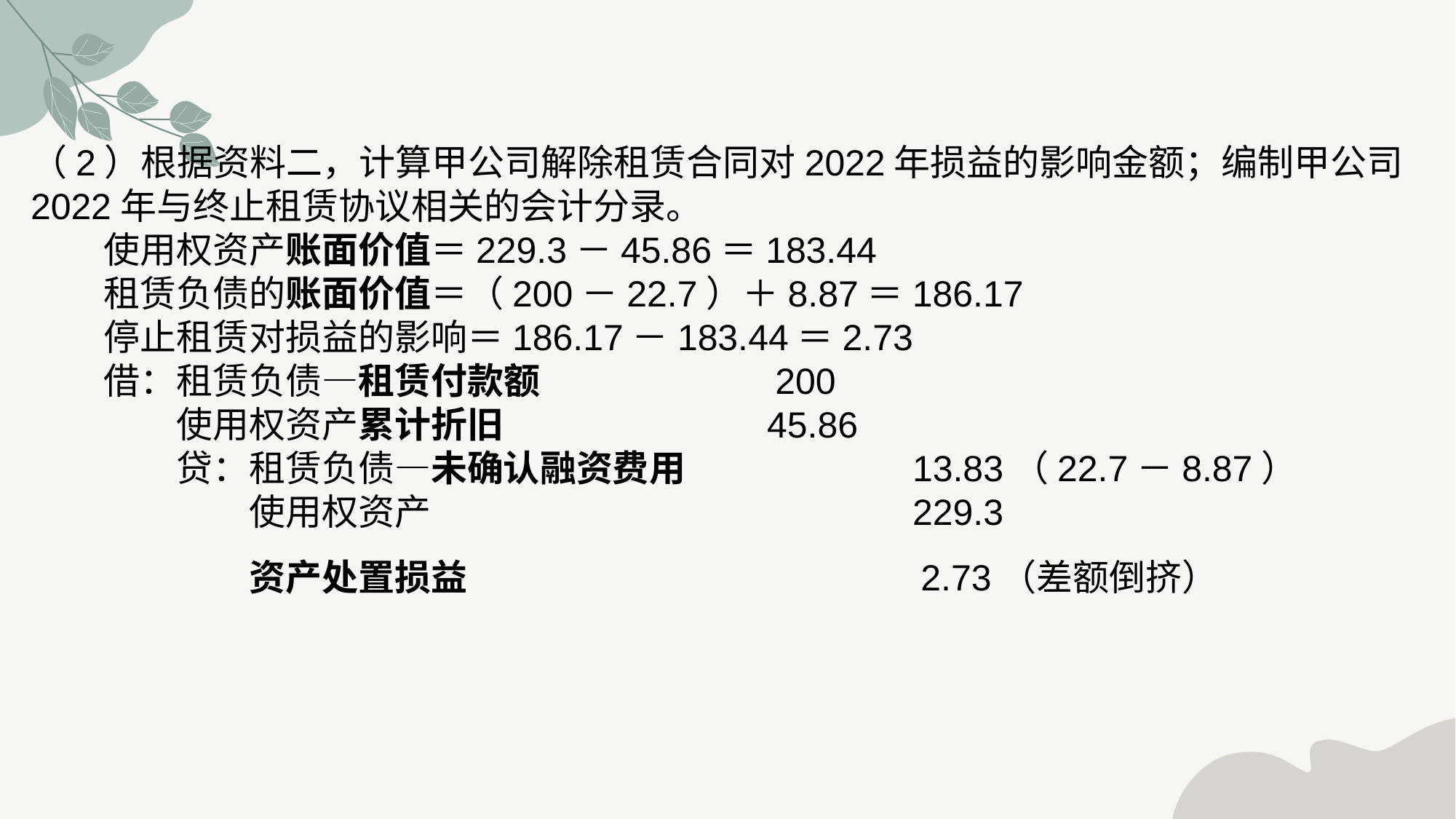

（2）根据资料二，计算甲公司解除租赁合同对2022年损益的影响金额；编制甲公司2022年与终止租赁协议相关的会计分录。　　使用权资产账面价值＝229.3－45.86＝183.44　　租赁负债的账面价值＝（200－22.7）＋8.87＝186.17　　停止租赁对损益的影响＝186.17－183.44＝2.73　　借：租赁负债—租赁付款额　　　　　 　200　　　　使用权资产累计折旧　　　　　　　45.86　　　　贷：租赁负债—未确认融资费用　　　　　　13.83（22.7－8.87）　　　　　　使用权资产　　　　　　　　　　　　　229.3　　　　　　资产处置损益　　　　　　　　　　　　 2.73（差额倒挤）